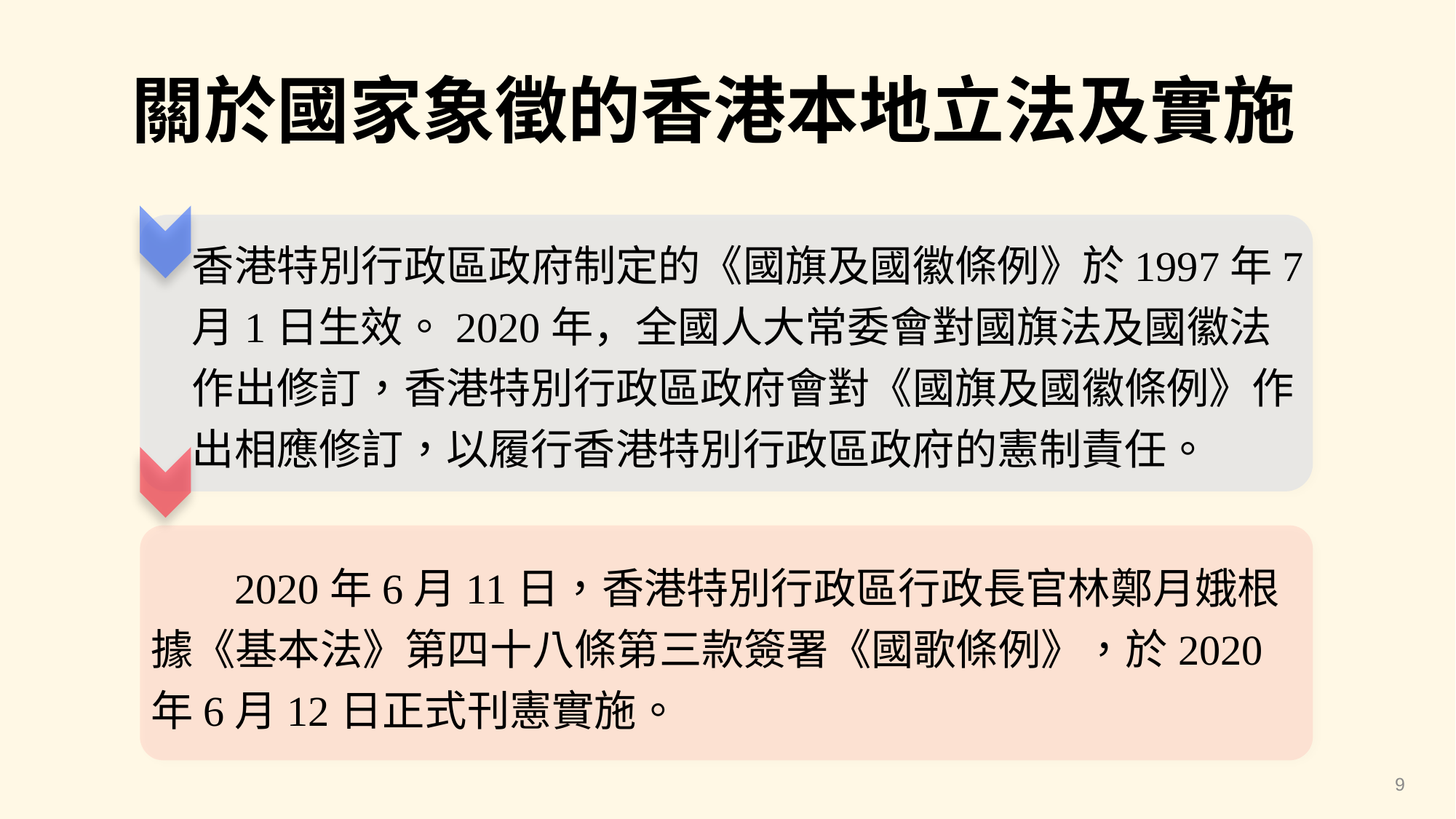

關於國家象徵的香港本地立法及實施

香港特別行政區政府制定的《國旗及國徽條例》於1997年7月1日生效。2020年，全國人大常委會對國旗法及國徽法作出修訂，香港特別行政區政府會對《國旗及國徽條例》作出相應修訂，以履行香港特別行政區政府的憲制責任。

    2020年6月11日，香港特別行政區行政長官林鄭月娥根據《基本法》第四十八條第三款簽署《國歌條例》，於2020年6月12日正式刊憲實施。
9